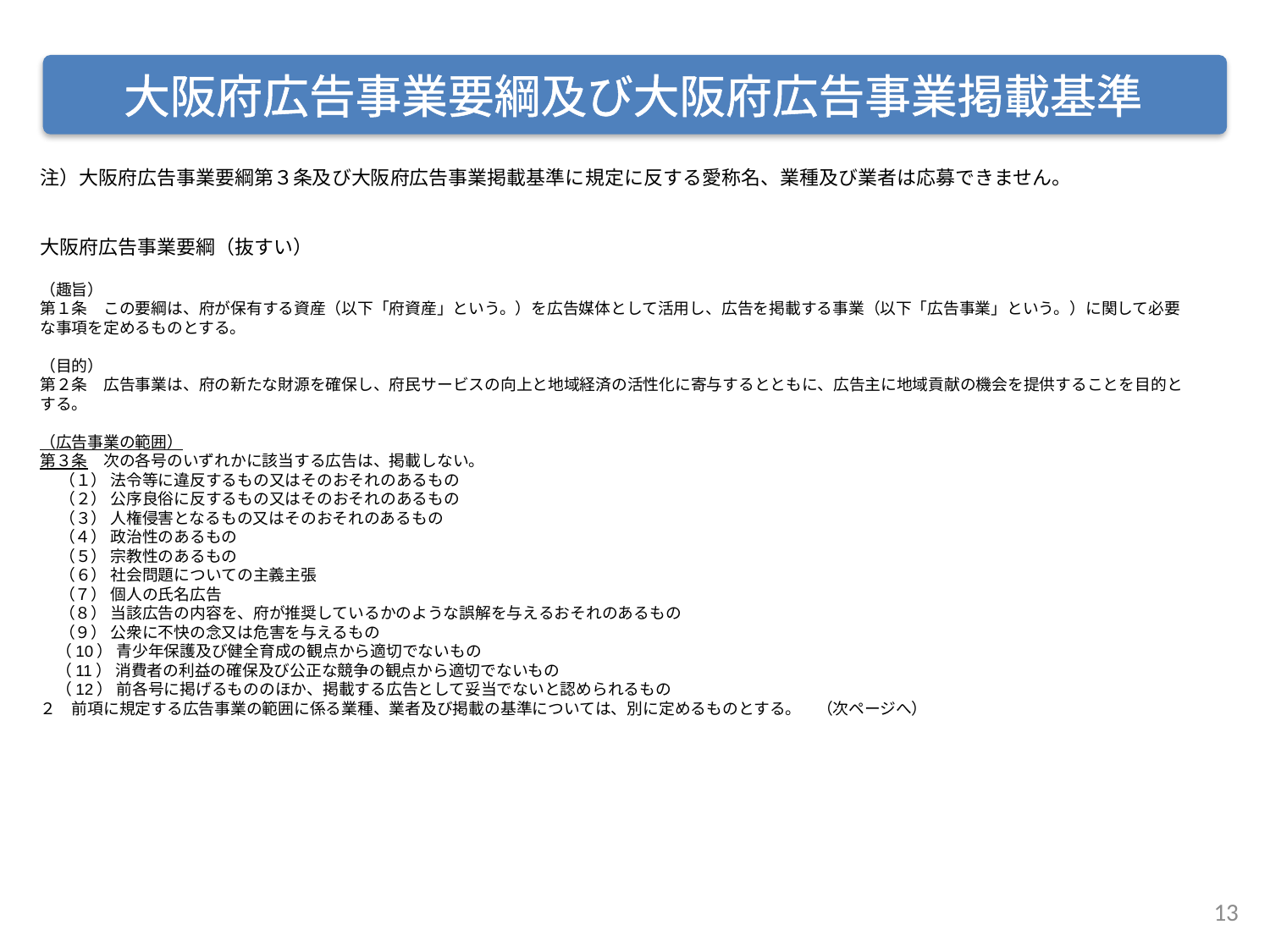

大阪府広告事業要綱及び大阪府広告事業掲載基準
注）大阪府広告事業要綱第３条及び大阪府広告事業掲載基準に規定に反する愛称名、業種及び業者は応募できません。

大阪府広告事業要綱（抜すい）

（趣旨）
第１条　この要綱は、府が保有する資産（以下「府資産」という。）を広告媒体として活用し、広告を掲載する事業（以下「広告事業」という。）に関して必要な事項を定めるものとする。

（目的）
第２条　広告事業は、府の新たな財源を確保し、府民サービスの向上と地域経済の活性化に寄与するとともに、広告主に地域貢献の機会を提供することを目的とする。

（広告事業の範囲）
第３条　次の各号のいずれかに該当する広告は、掲載しない。
　 （１） 法令等に違反するもの又はそのおそれのあるもの
　 （２） 公序良俗に反するもの又はそのおそれのあるもの
　 （３） 人権侵害となるもの又はそのおそれのあるもの
　 （４） 政治性のあるもの
　 （５） 宗教性のあるもの
　 （６） 社会問題についての主義主張
　 （７） 個人の氏名広告
　 （８） 当該広告の内容を、府が推奨しているかのような誤解を与えるおそれのあるもの
　 （９） 公衆に不快の念又は危害を与えるもの
　（10） 青少年保護及び健全育成の観点から適切でないもの
　（11） 消費者の利益の確保及び公正な競争の観点から適切でないもの
　（12） 前各号に掲げるもののほか、掲載する広告として妥当でないと認められるもの
２　前項に規定する広告事業の範囲に係る業種、業者及び掲載の基準については、別に定めるものとする。　（次ページへ）

13